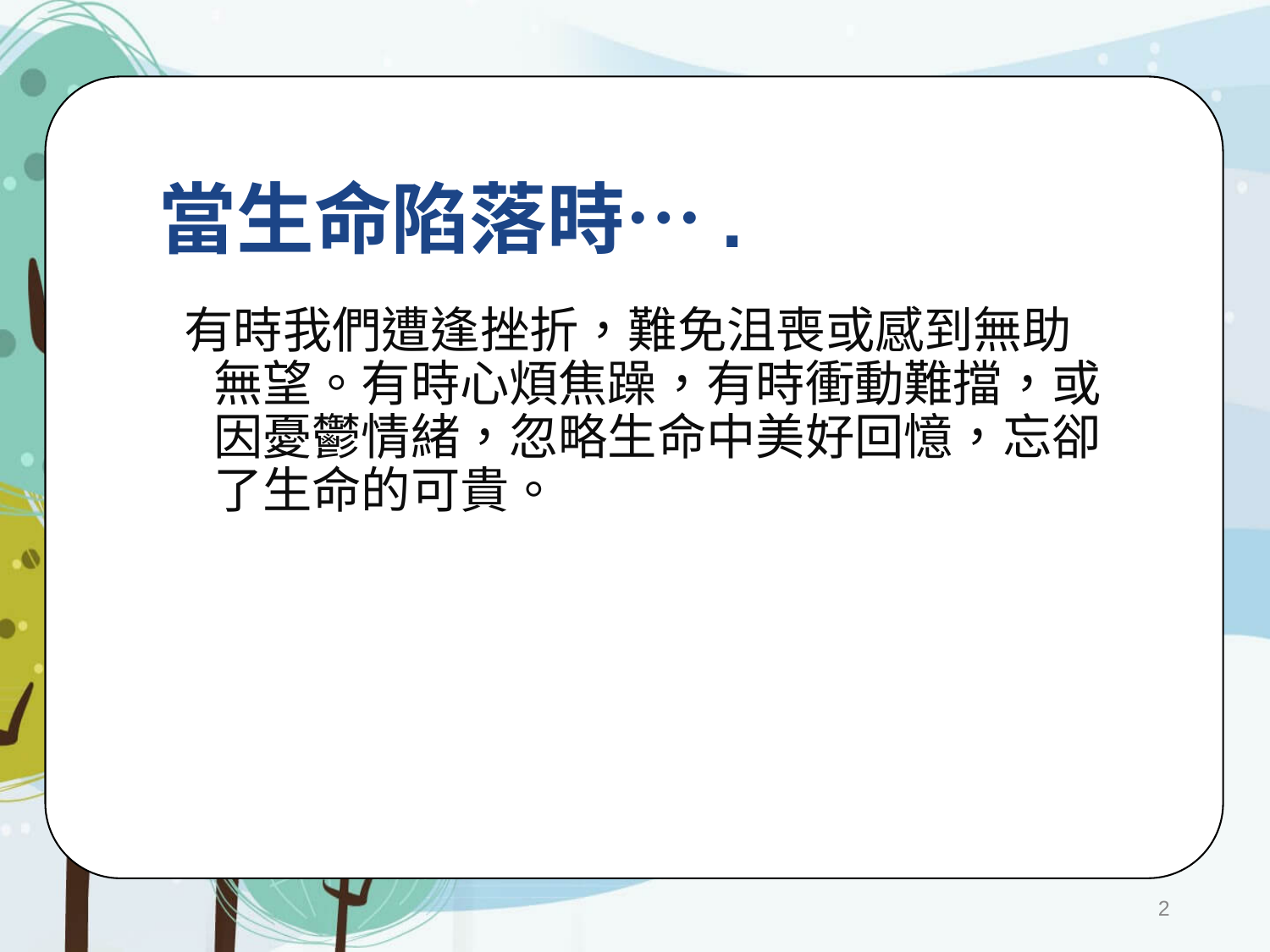

# 當生命陷落時….
有時我們遭逢挫折，難免沮喪或感到無助無望。有時心煩焦躁，有時衝動難擋，或因憂鬱情緒，忽略生命中美好回憶，忘卻了生命的可貴。

2